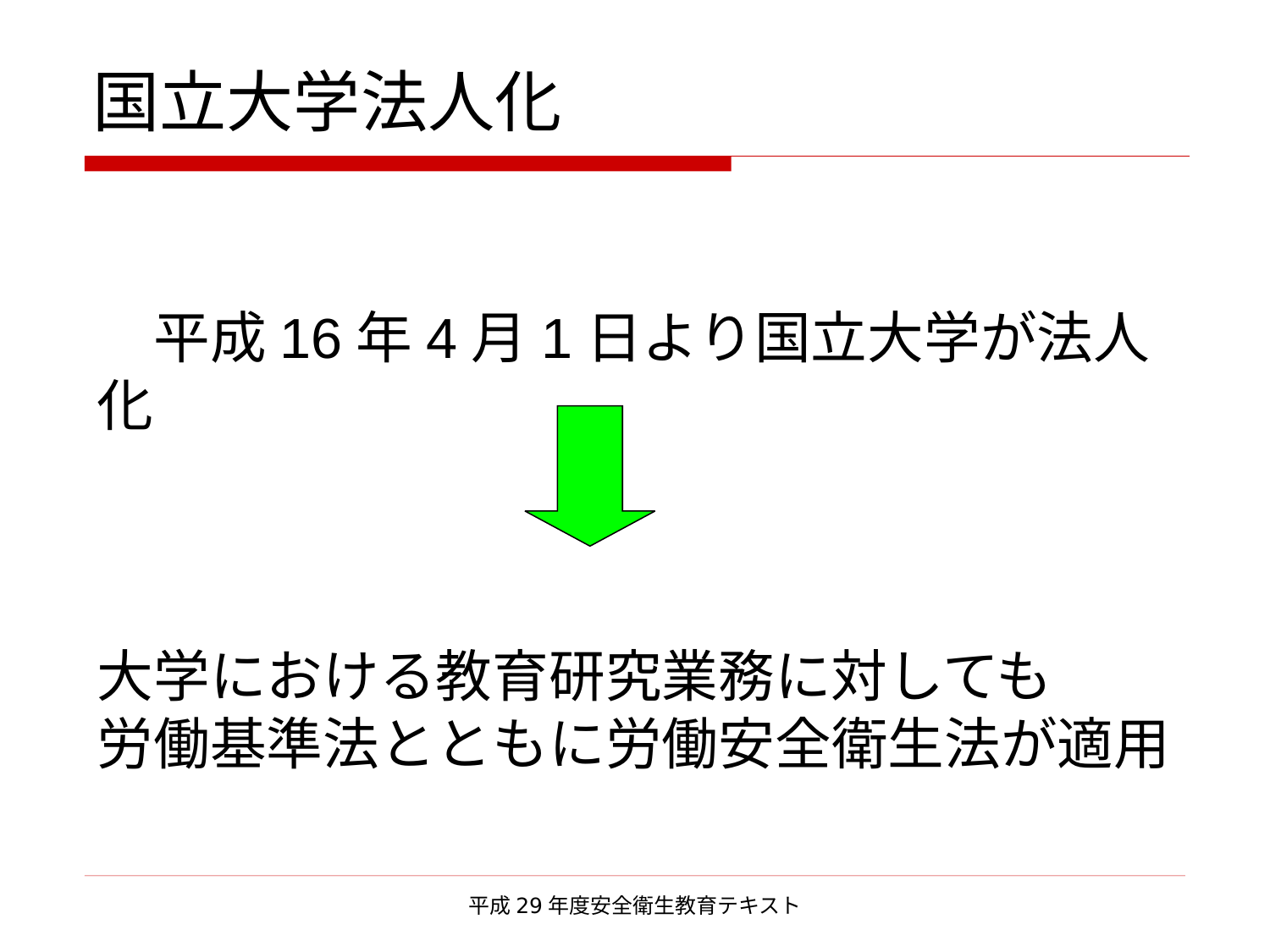

# 国立大学法人化
　平成16年4月1日より国立大学が法人化

大学における教育研究業務に対しても
労働基準法とともに労働安全衛生法が適用

平成29年度安全衛生教育テキスト